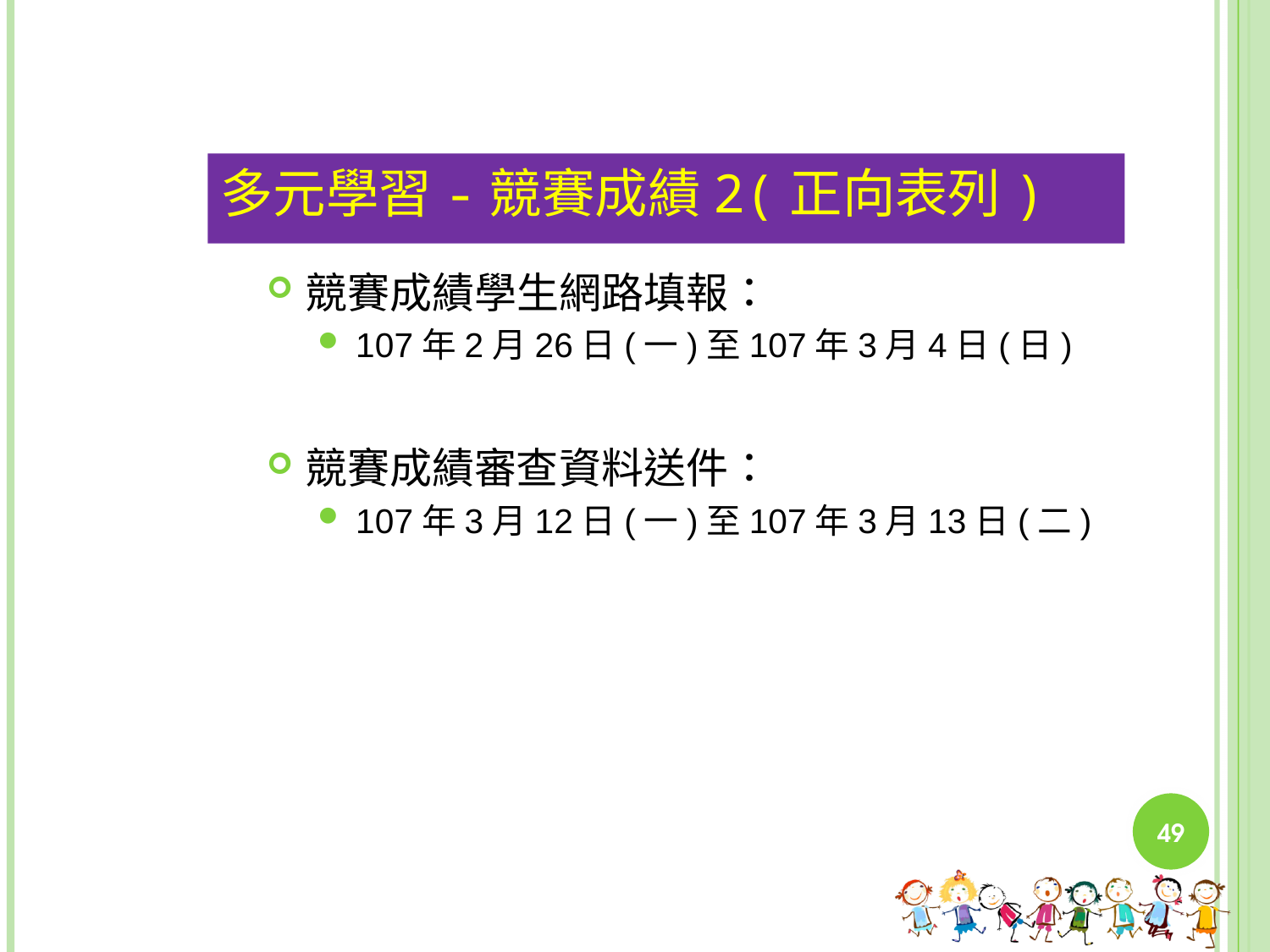

多元學習-競賽成績2(正向表列)
競賽成績學生網路填報：
107年2月26日(一)至107年3月4日(日)

競賽成績審查資料送件：
107年3月12日(一)至107年3月13日(二)

49